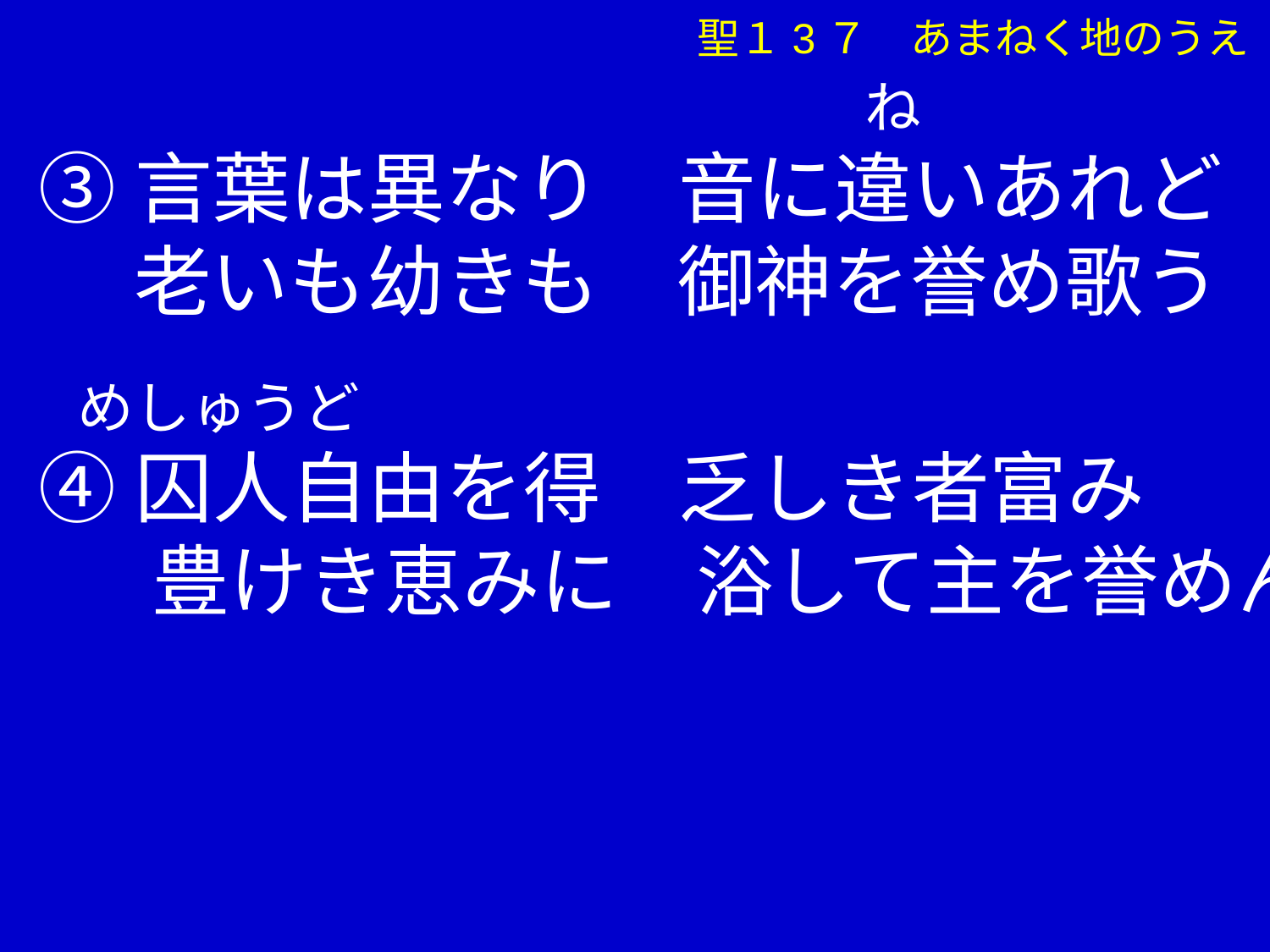

聖１3７　あまねく地のうえ
 　　　　　　　　　　　　　　　　　　    ね
③言葉は異なり　音に違いあれど
　 老いも幼きも　御神を誉め歌う

  めしゅうど
④囚人自由を得　乏しき者富み
 　豊けき恵みに　浴して主を誉めん